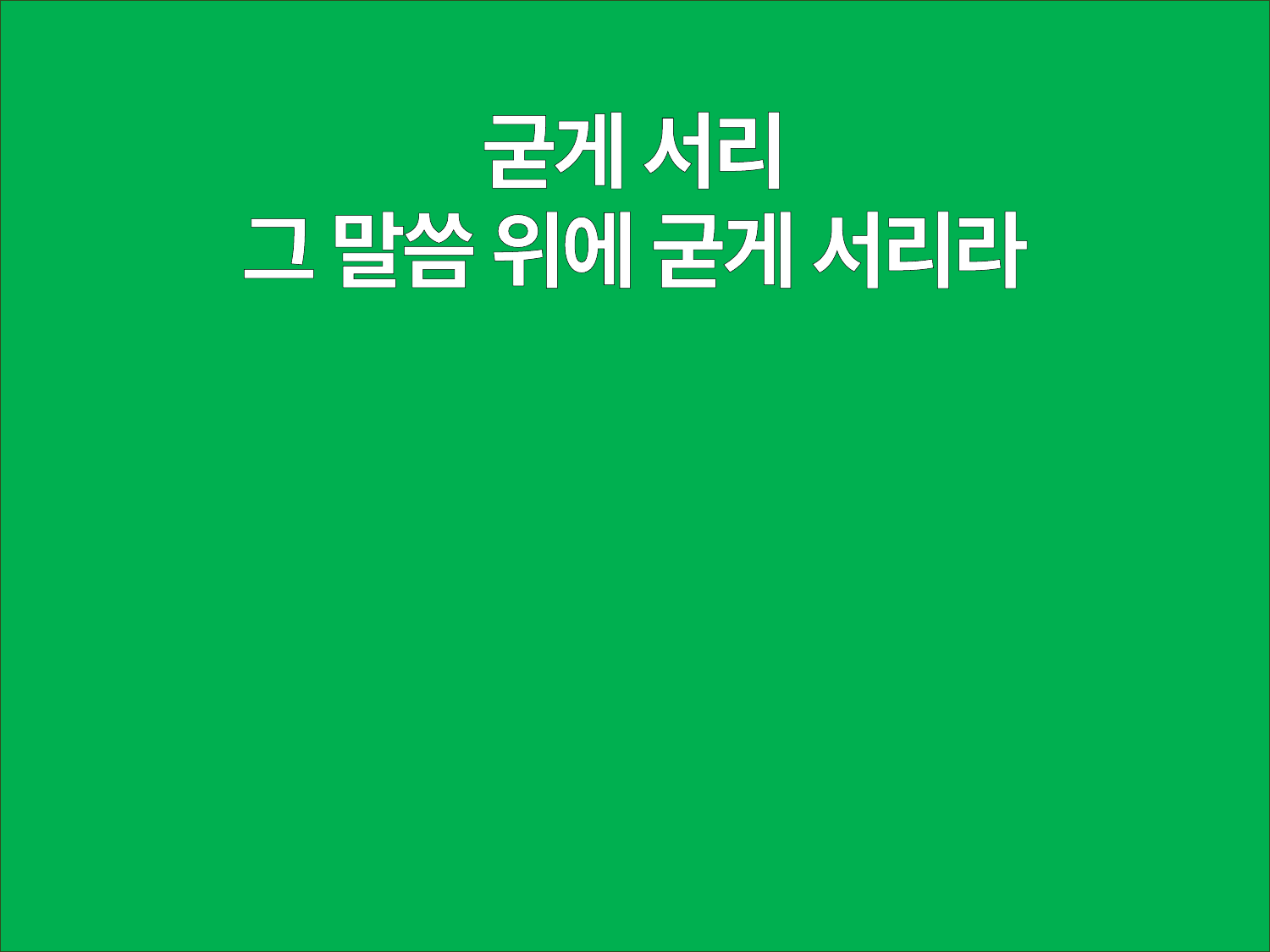

굳게 서리
그 말씀 위에 굳게 서리라